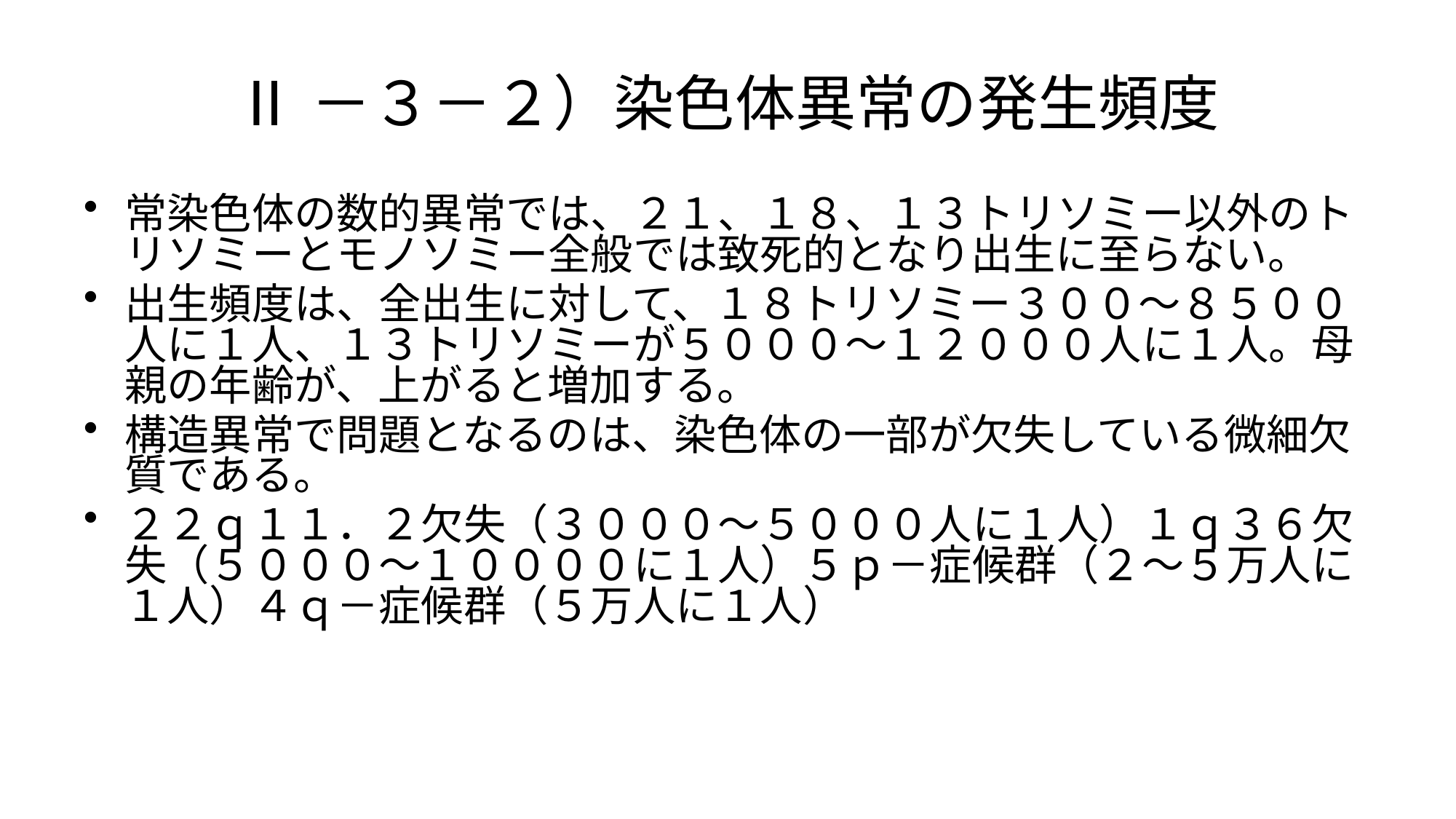

# Ⅱ－３－２）染色体異常の発生頻度
常染色体の数的異常では、２１、１８、１３トリソミー以外のトリソミーとモノソミー全般では致死的となり出生に至らない。
出生頻度は、全出生に対して、１８トリソミー３００～８５００人に１人、１３トリソミーが５０００～１２０００人に１人。母親の年齢が、上がると増加する。
構造異常で問題となるのは、染色体の一部が欠失している微細欠質である。
２２ｑ１１．２欠失（３０００～５０００人に１人）１ｑ３６欠失（５０００～１００００に１人）５ｐ－症候群（２～５万人に１人）４ｑ－症候群（５万人に１人）